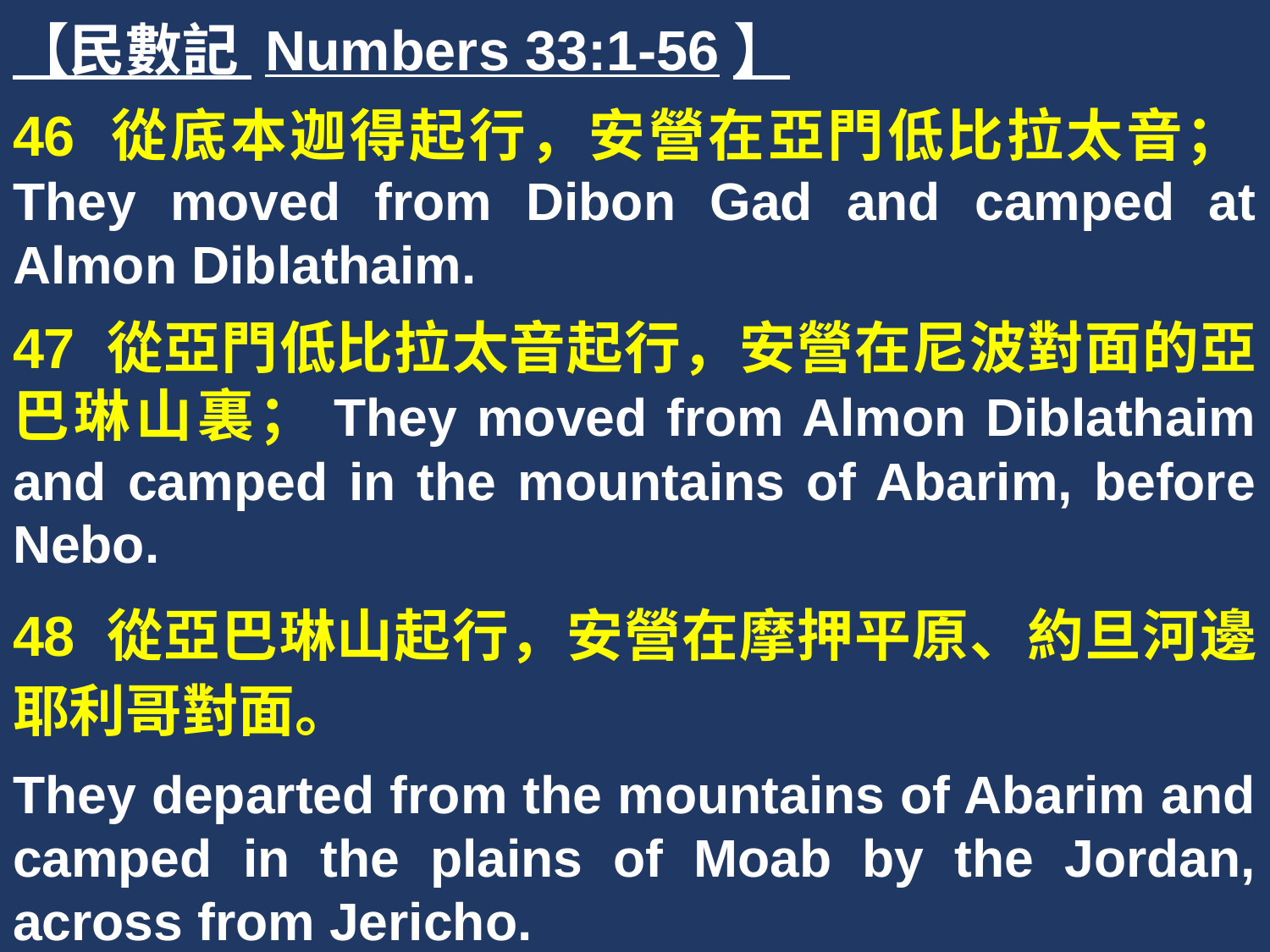

【民數記 Numbers 33:1-56】
46 從底本迦得起行，安營在亞門低比拉太音；They moved from Dibon Gad and camped at Almon Diblathaim.
47 從亞門低比拉太音起行，安營在尼波對面的亞巴琳山裏；They moved from Almon Diblathaim and camped in the mountains of Abarim, before Nebo.
48 從亞巴琳山起行，安營在摩押平原、約旦河邊耶利哥對面。
They departed from the mountains of Abarim and camped in the plains of Moab by the Jordan, across from Jericho.